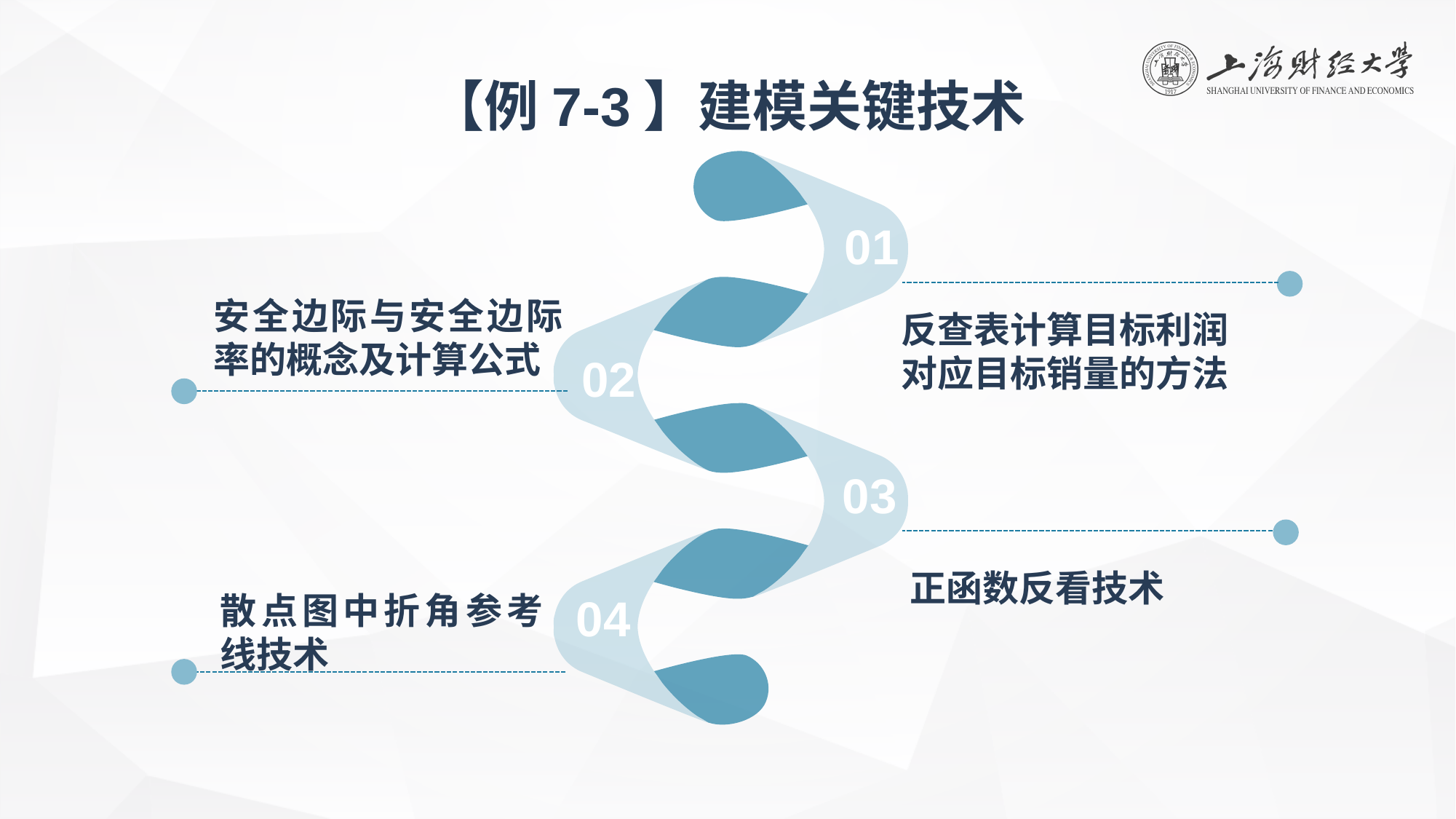

【例7-3】建模关键技术

01

安全边际与安全边际率的概念及计算公式
反查表计算目标利润对应目标销量的方法
02

03

正函数反看技术
散点图中折角参考线技术
04